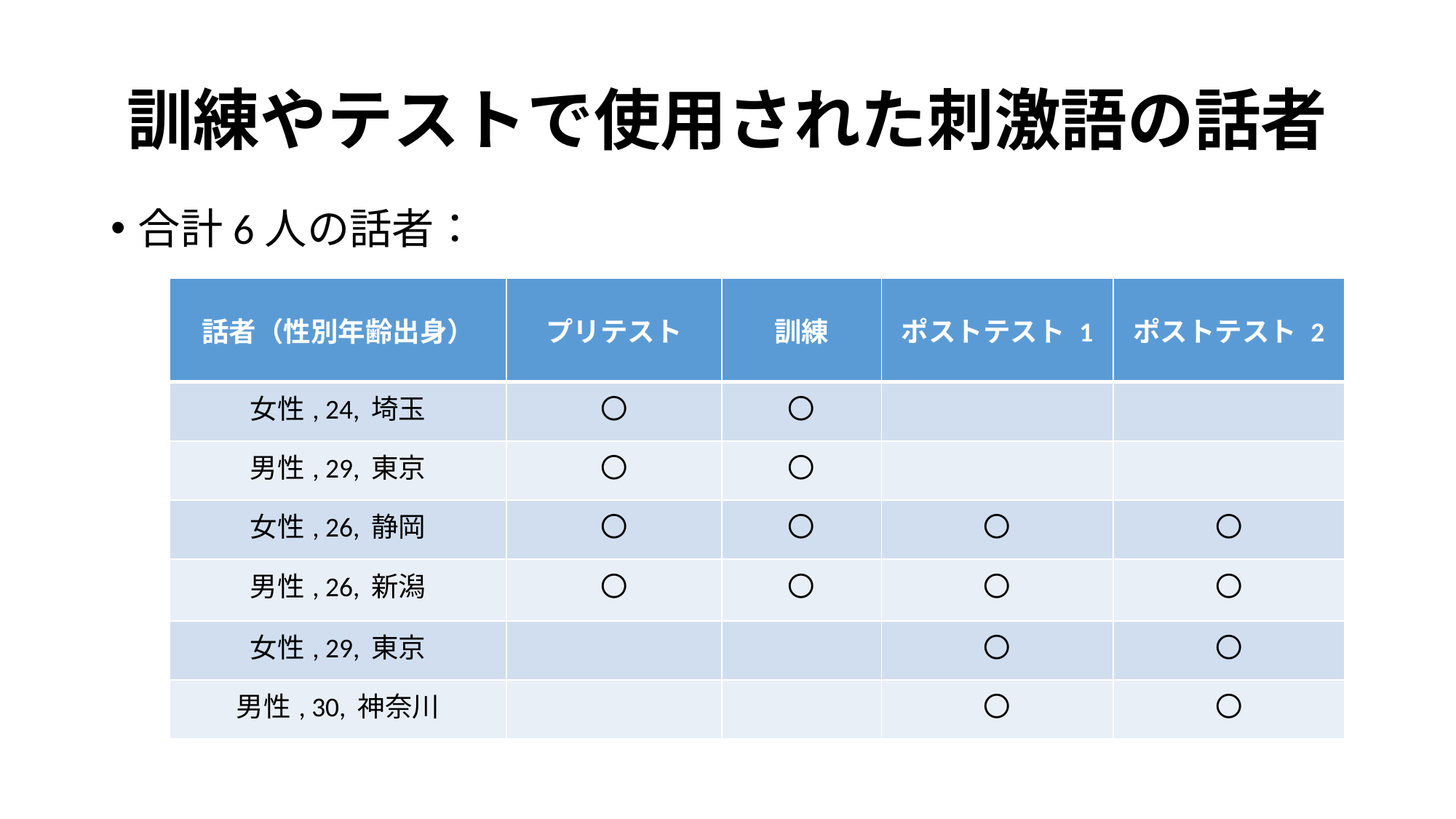

# 訓練やテストで使用された刺激語の話者
合計6人の話者：
| 話者（性別年齢出身） | プリテスト | 訓練 | ポストテスト 1 | ポストテスト 2 |
| --- | --- | --- | --- | --- |
| 女性, 24, 埼玉 | 〇 | 〇 |  |  |
| 男性, 29, 東京 | 〇 | 〇 |  |  |
| 女性, 26, 静岡 | 〇 | 〇 | 〇 | 〇 |
| 男性, 26, 新潟 | 〇 | 〇 | 〇 | 〇 |
| 女性, 29, 東京 |  |  | 〇 | 〇 |
| 男性, 30, 神奈川 |  |  | 〇 | 〇 |